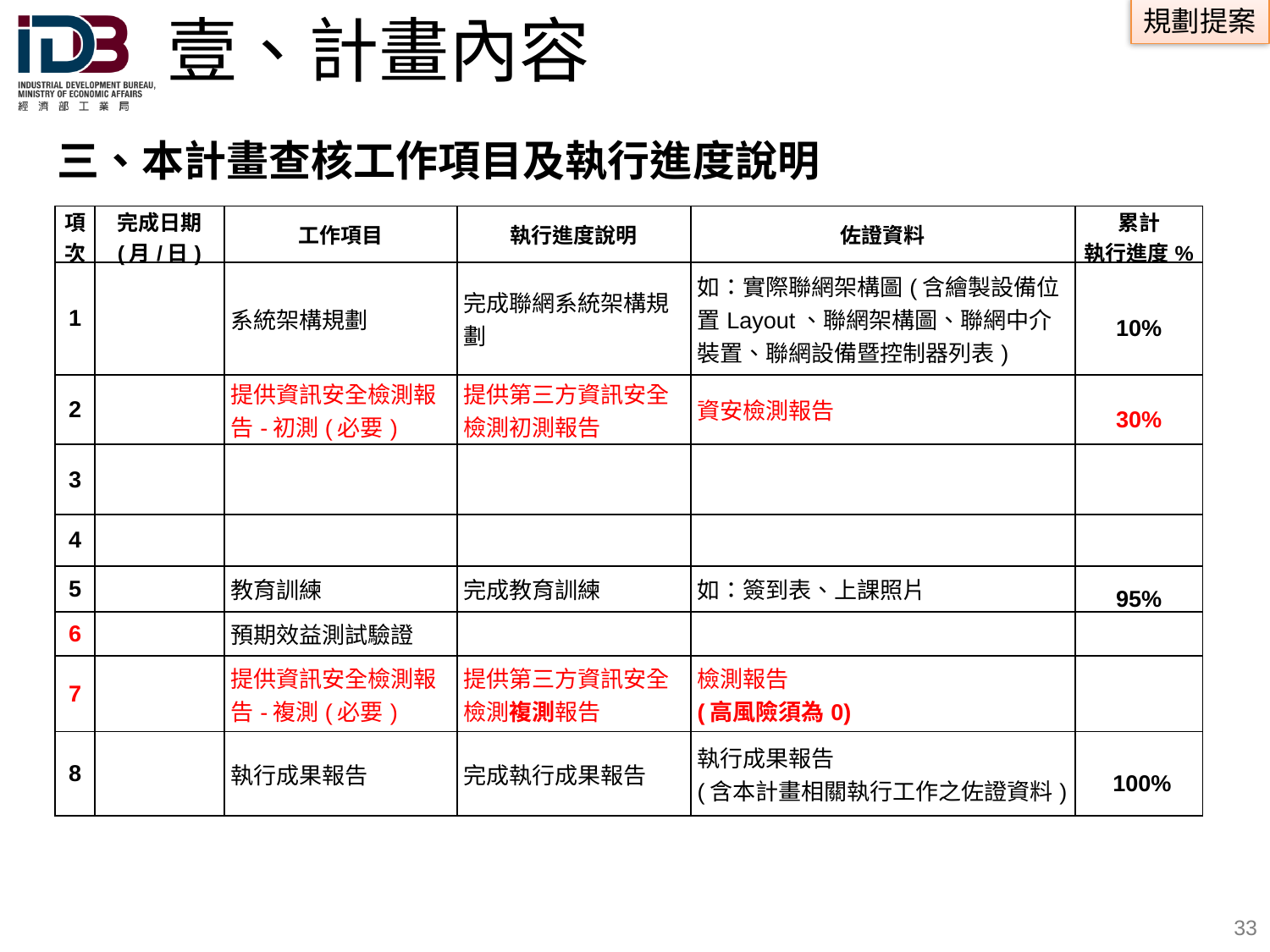

# 壹、計畫內容
三、本計畫查核工作項目及執行進度說明
| 項次 | 完成日期 (月/日) | 工作項目 | 執行進度說明 | 佐證資料 | 累計 執行進度% |
| --- | --- | --- | --- | --- | --- |
| 1 |  | 系統架構規劃 | 完成聯網系統架構規劃 | 如：實際聯網架構圖(含繪製設備位置Layout、聯網架構圖、聯網中介裝置、聯網設備暨控制器列表) | 10% |
| 2 |  | 提供資訊安全檢測報告-初測(必要) | 提供第三方資訊安全檢測初測報告 | 資安檢測報告 | 30% |
| 3 |  |  |  |  |  |
| 4 |  |  |  |  |  |
| 5 |  | 教育訓練 | 完成教育訓練 | 如：簽到表、上課照片 | 95% |
| 6 |  | 預期效益測試驗證 |  |  |  |
| 7 |  | 提供資訊安全檢測報告-複測(必要) | 提供第三方資訊安全檢測複測報告 | 檢測報告 (高風險須為0) |  |
| 8 |  | 執行成果報告 | 完成執行成果報告 | 執行成果報告 (含本計畫相關執行工作之佐證資料) | 100% |
33